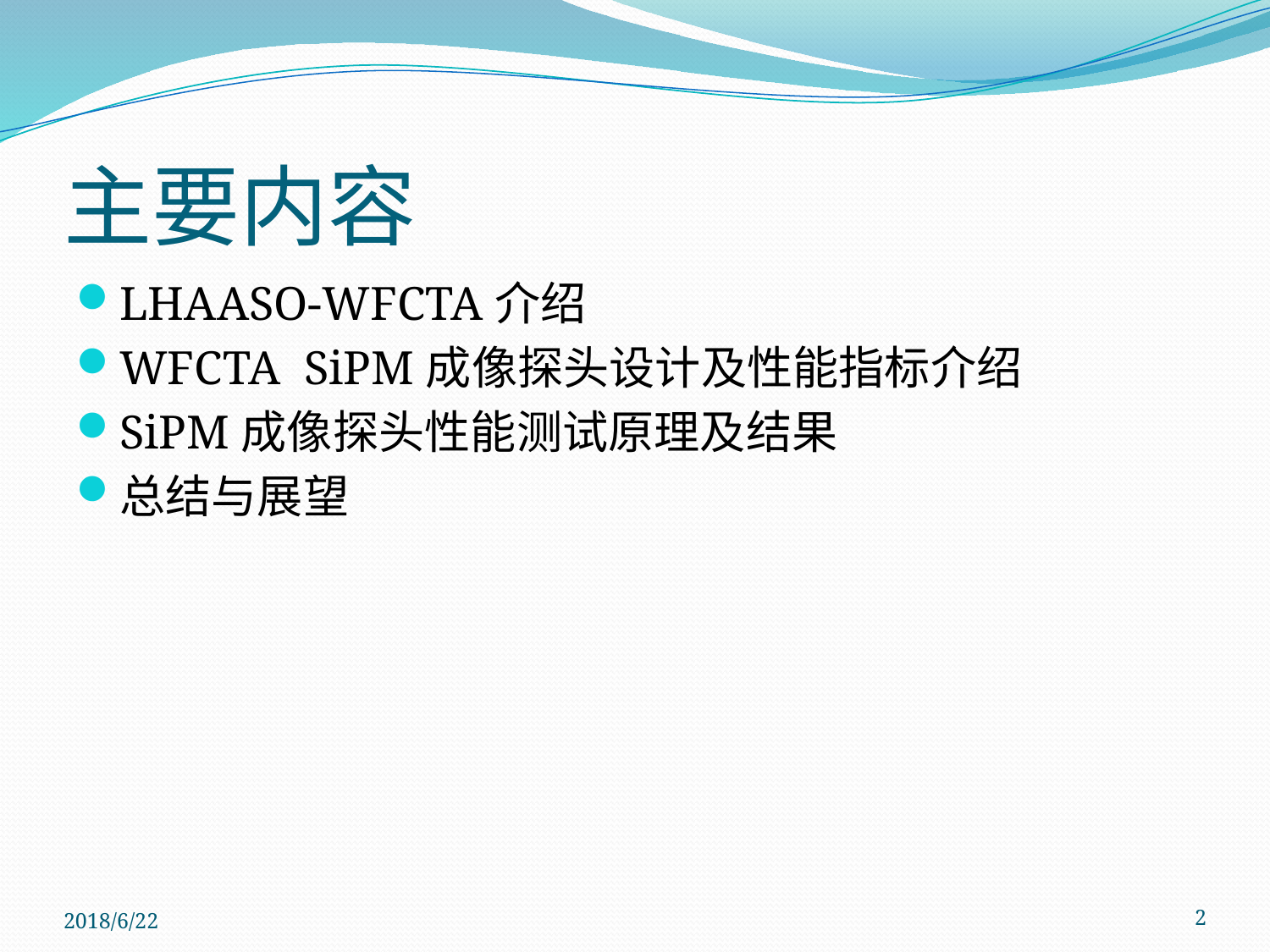

# 主要内容
LHAASO-WFCTA介绍
WFCTA  SiPM成像探头设计及性能指标介绍
SiPM成像探头性能测试原理及结果
总结与展望

2018/6/22
2